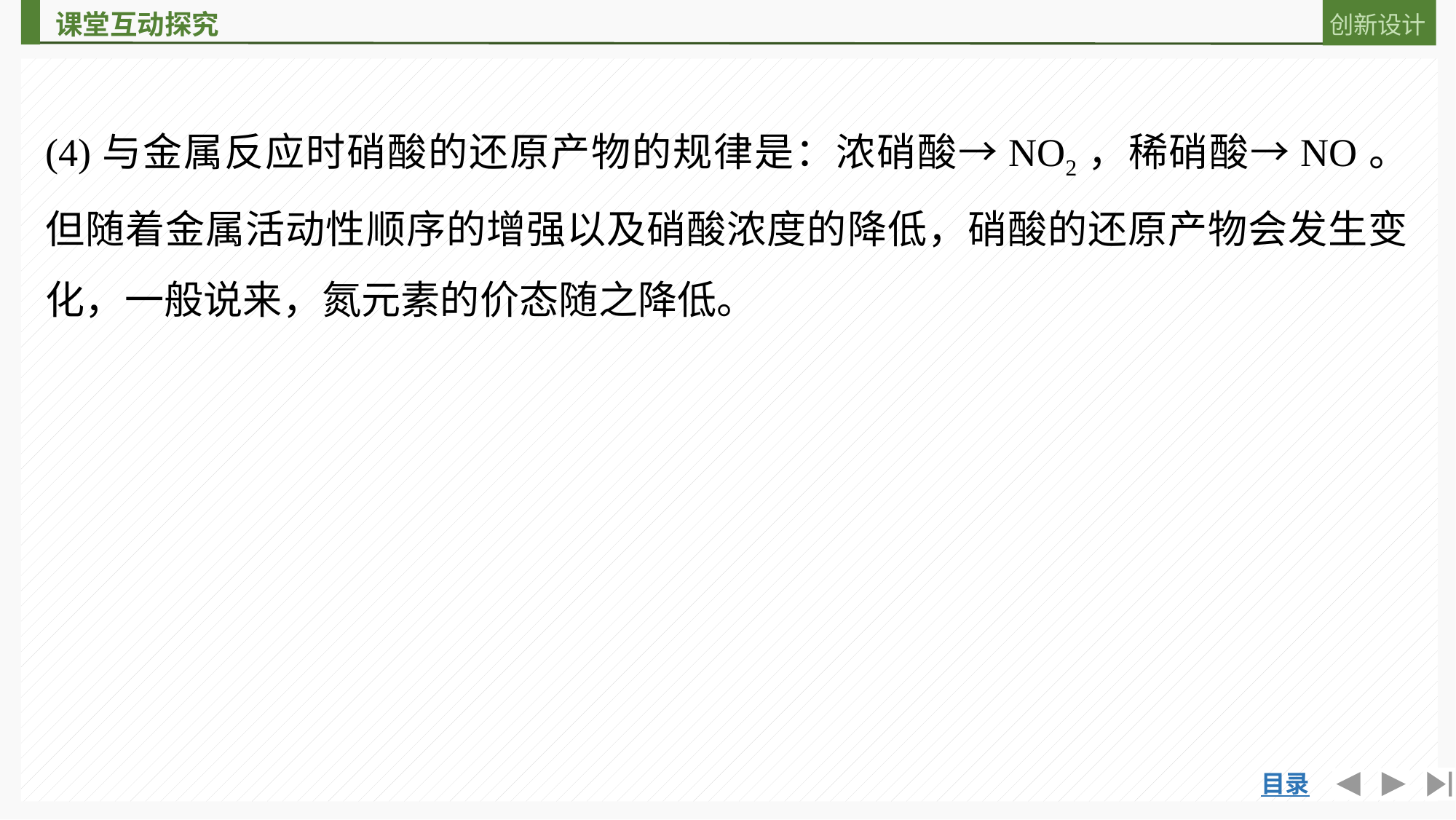

(4)与金属反应时硝酸的还原产物的规律是：浓硝酸→NO2，稀硝酸→NO。但随着金属活动性顺序的增强以及硝酸浓度的降低，硝酸的还原产物会发生变化，一般说来，氮元素的价态随之降低。